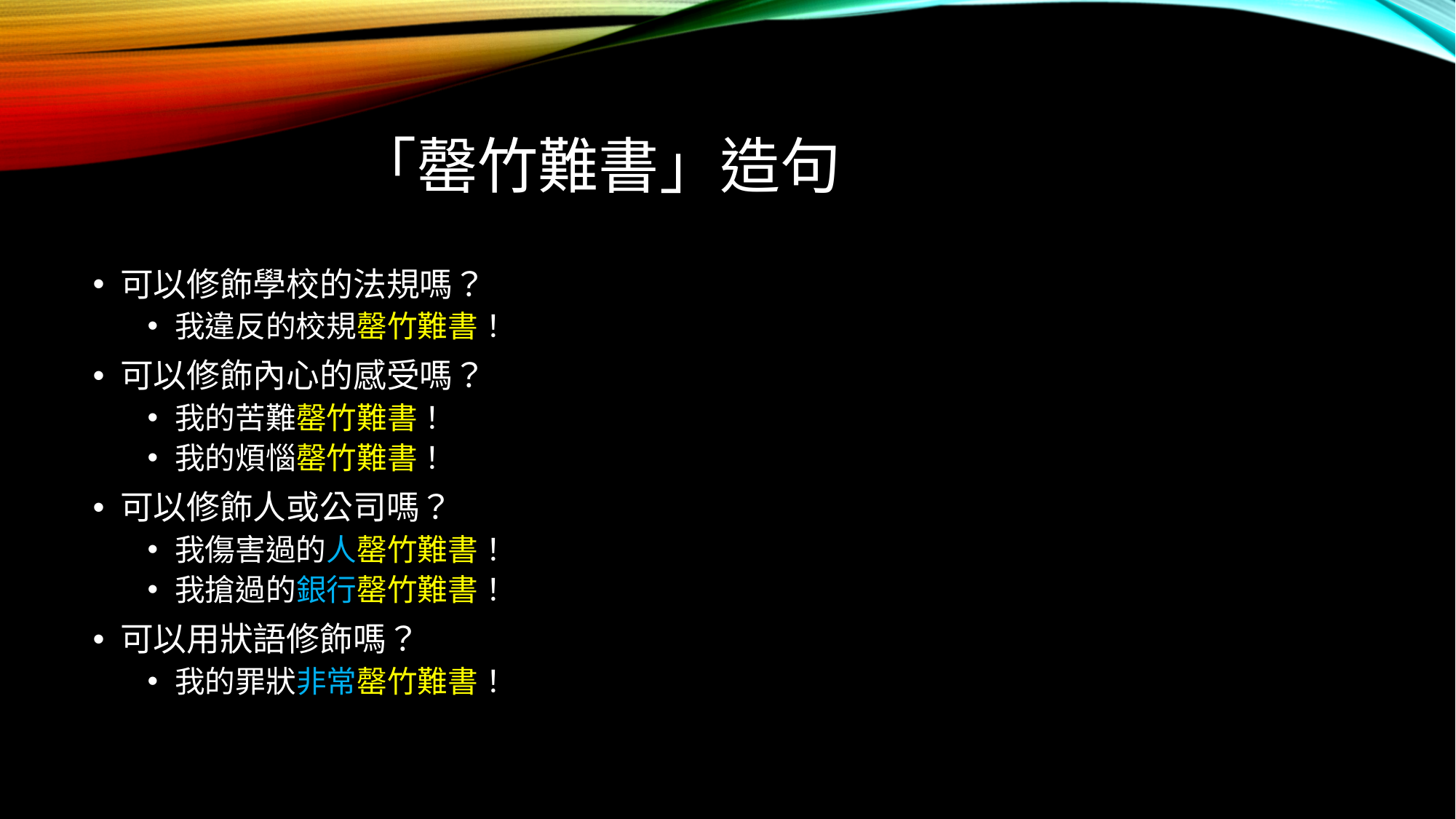

# 「罄竹難書」造句
可以修飾學校的法規嗎？
我違反的校規罄竹難書！
可以修飾內心的感受嗎？
我的苦難罄竹難書！
我的煩惱罄竹難書！
可以修飾人或公司嗎？
我傷害過的人罄竹難書！
我搶過的銀行罄竹難書！
可以用狀語修飾嗎？
我的罪狀非常罄竹難書！